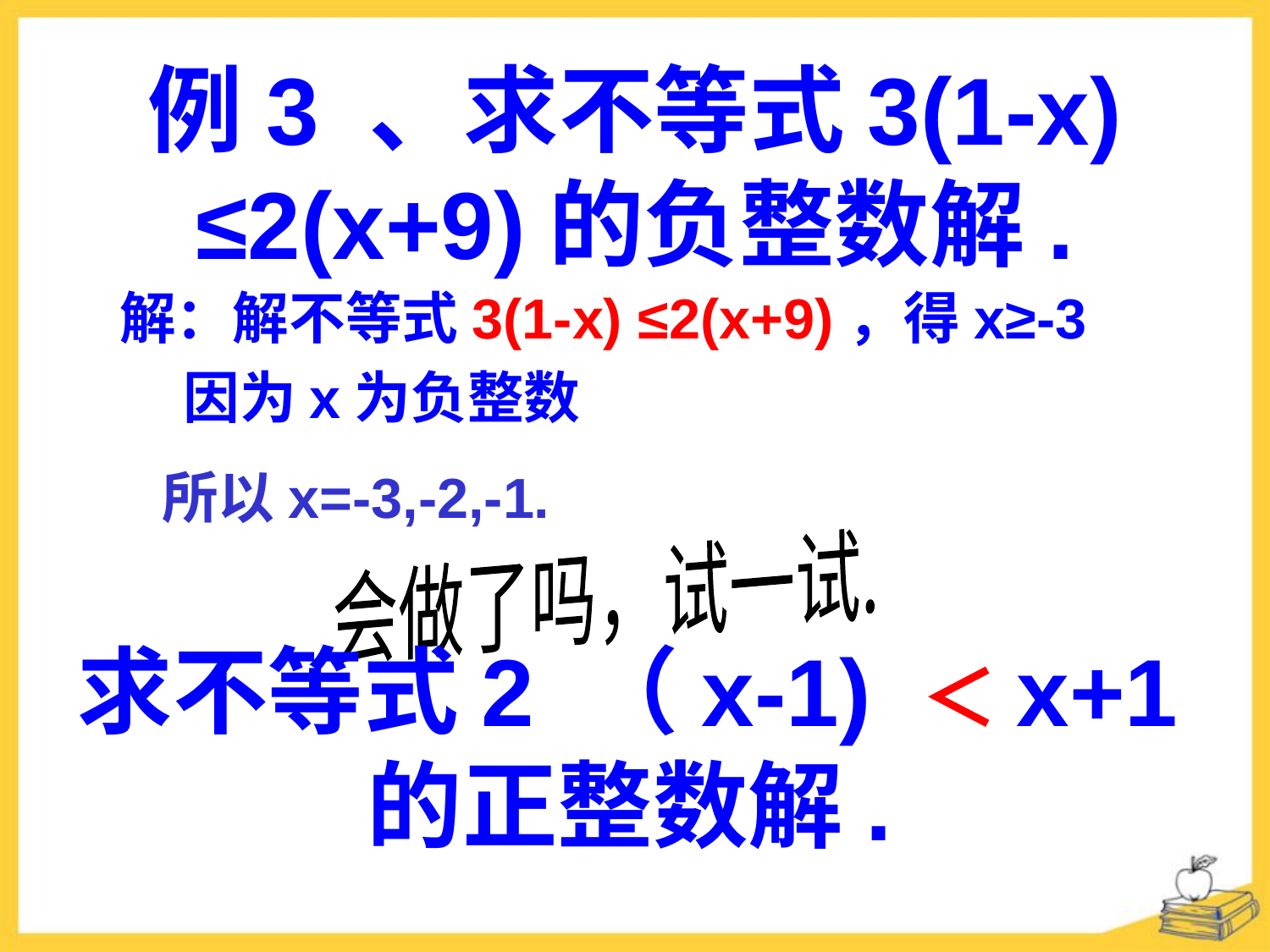

# 例3 、求不等式3(1-x) ≤2(x+9)的负整数解.
解：解不等式3(1-x) ≤2(x+9)，得x≥-3
因为x为负整数
所以x=-3,-2,-1.
会做了吗，试一试.
求不等式2 （x-1) ＜x+1的正整数解.